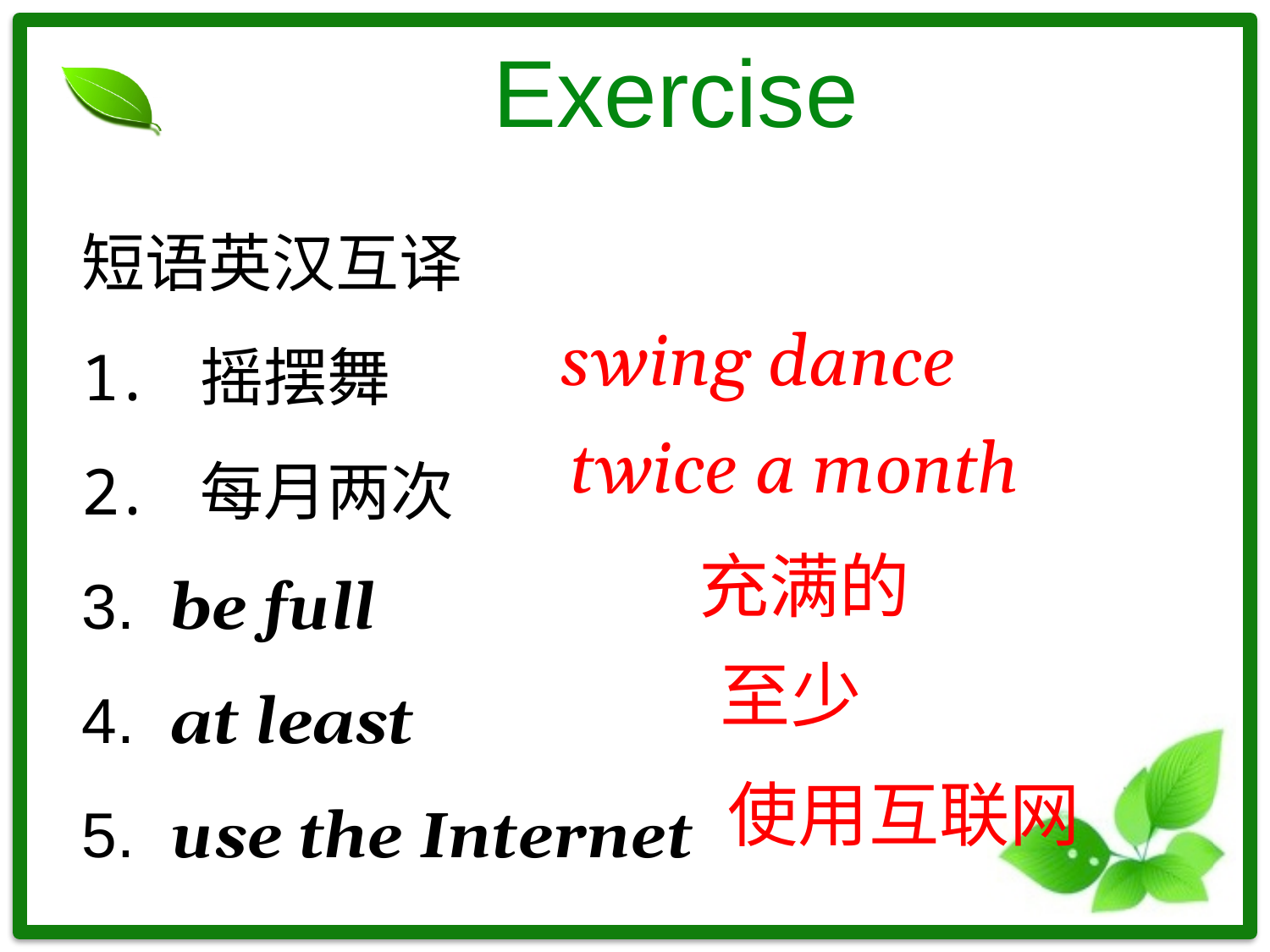

# Exercise
短语英汉互译
 摇摆舞
 每月两次
 be full
 at least
 use the Internet
swing dance
twice a month
充满的
至少
使用互联网